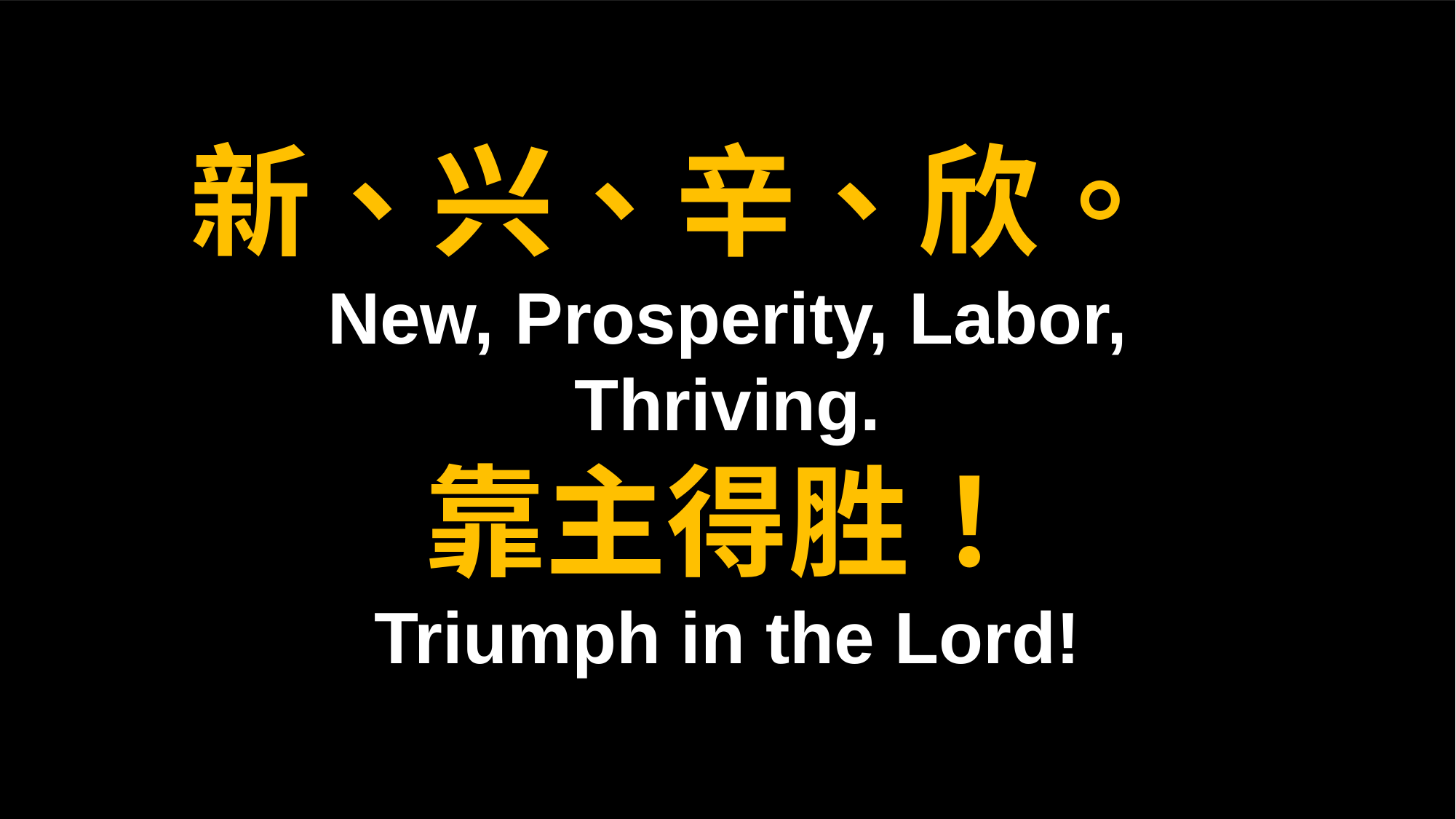

新、兴、辛、欣。
New, Prosperity, Labor, Thriving.
靠主得胜！
Triumph in the Lord!